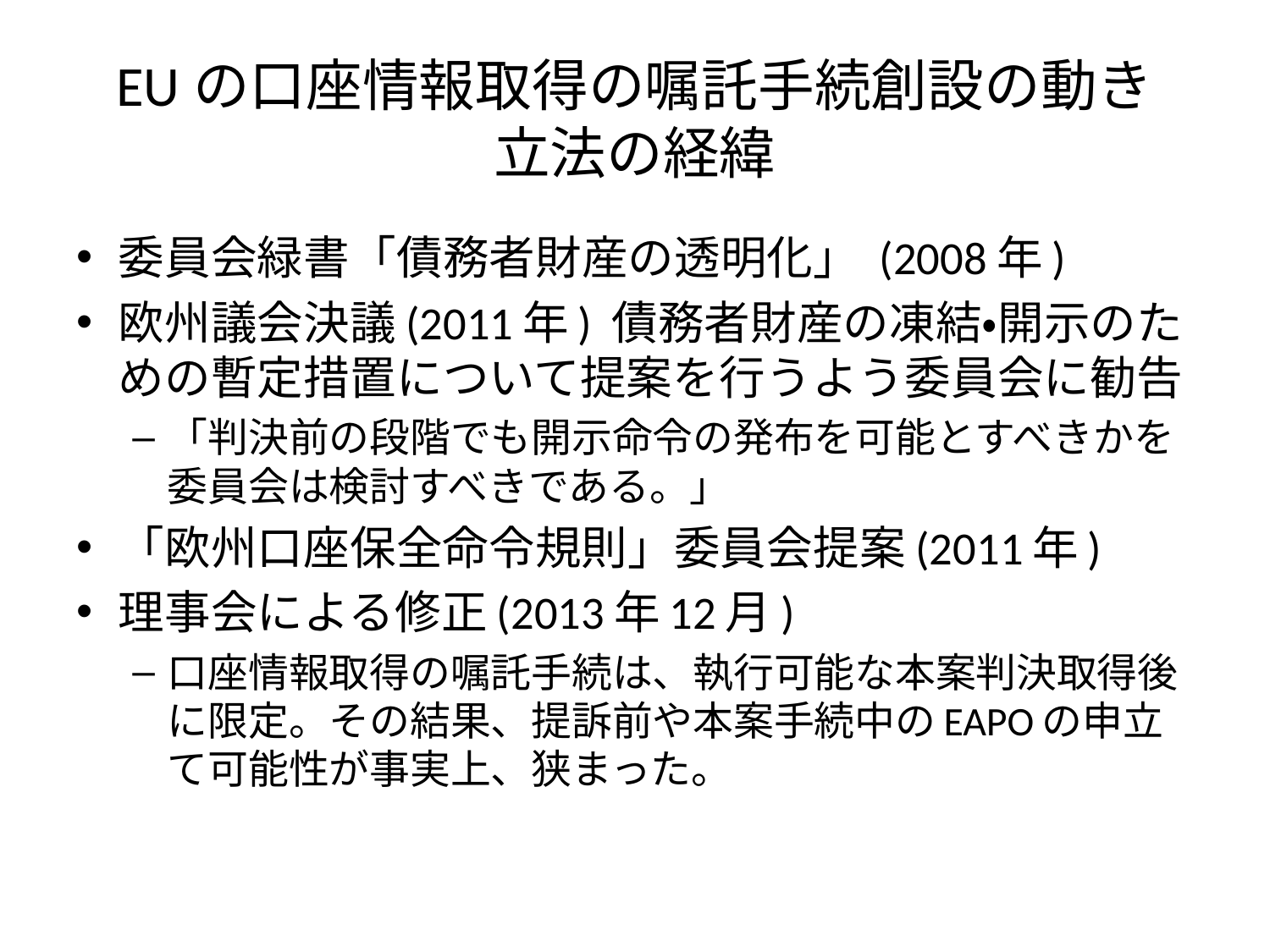

# EUの口座情報取得の嘱託手続創設の動き 立法の経緯
委員会緑書「債務者財産の透明化」 (2008年)
欧州議会決議(2011年) 債務者財産の凍結・開示のための暫定措置について提案を行うよう委員会に勧告
「判決前の段階でも開示命令の発布を可能とすべきかを委員会は検討すべきである。」
「欧州口座保全命令規則」委員会提案(2011年)
理事会による修正(2013年12月)
口座情報取得の嘱託手続は、執行可能な本案判決取得後に限定。その結果、提訴前や本案手続中のEAPOの申立て可能性が事実上、狭まった。